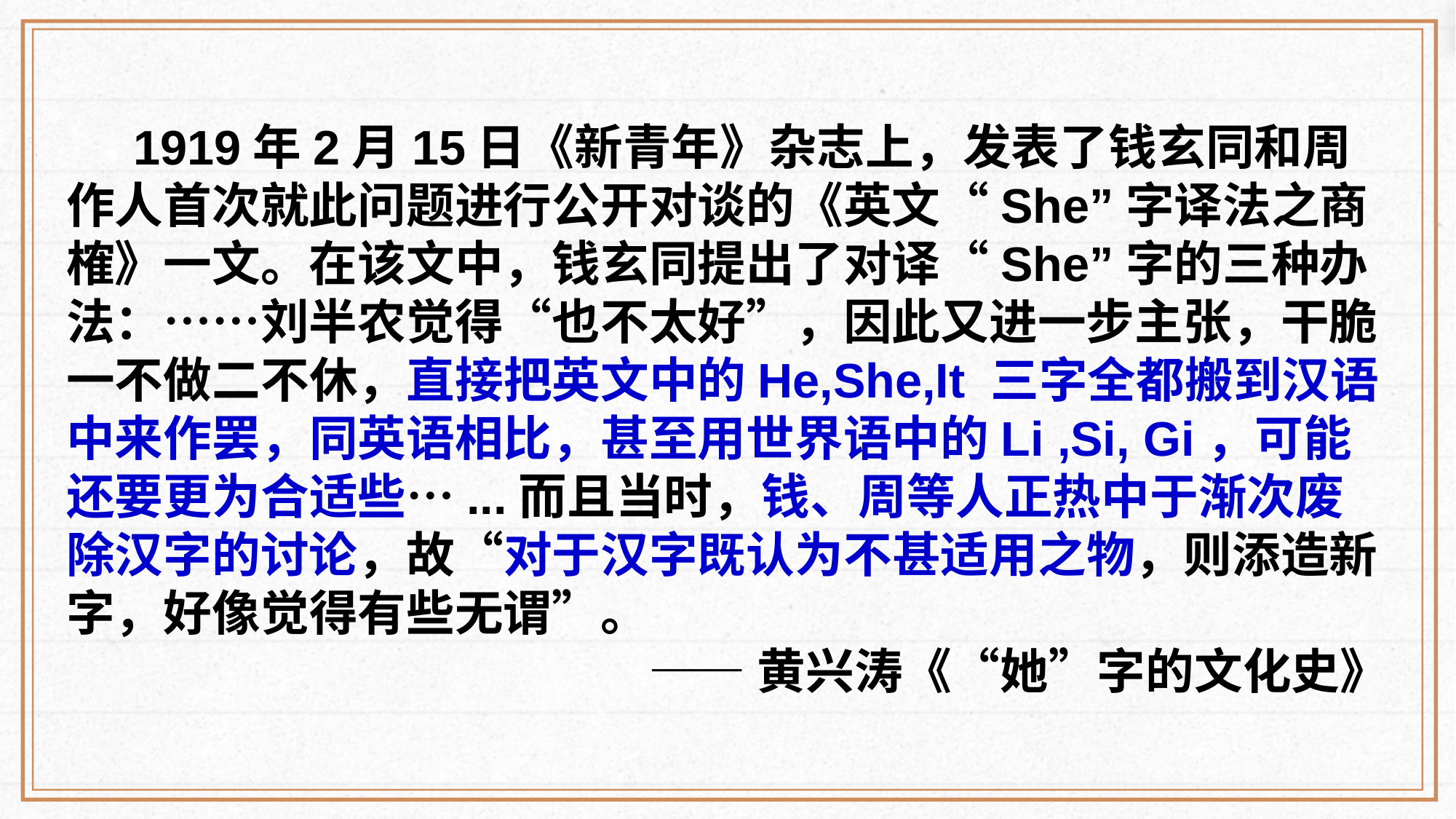

1919年2月15日《新青年》杂志上，发表了钱玄同和周作人首次就此问题进行公开对谈的《英文“She”字译法之商榷》一文。在该文中，钱玄同提出了对译“She”字的三种办法：……刘半农觉得“也不太好”，因此又进一步主张，干脆一不做二不休，直接把英文中的He,She,It 三字全都搬到汉语中来作罢，同英语相比，甚至用世界语中的Li ,Si, Gi，可能还要更为合适些…...而且当时，钱、周等人正热中于渐次废除汉字的讨论，故“对于汉字既认为不甚适用之物，则添造新字，好像觉得有些无谓”。
 ——黄兴涛《“她”字的文化史》